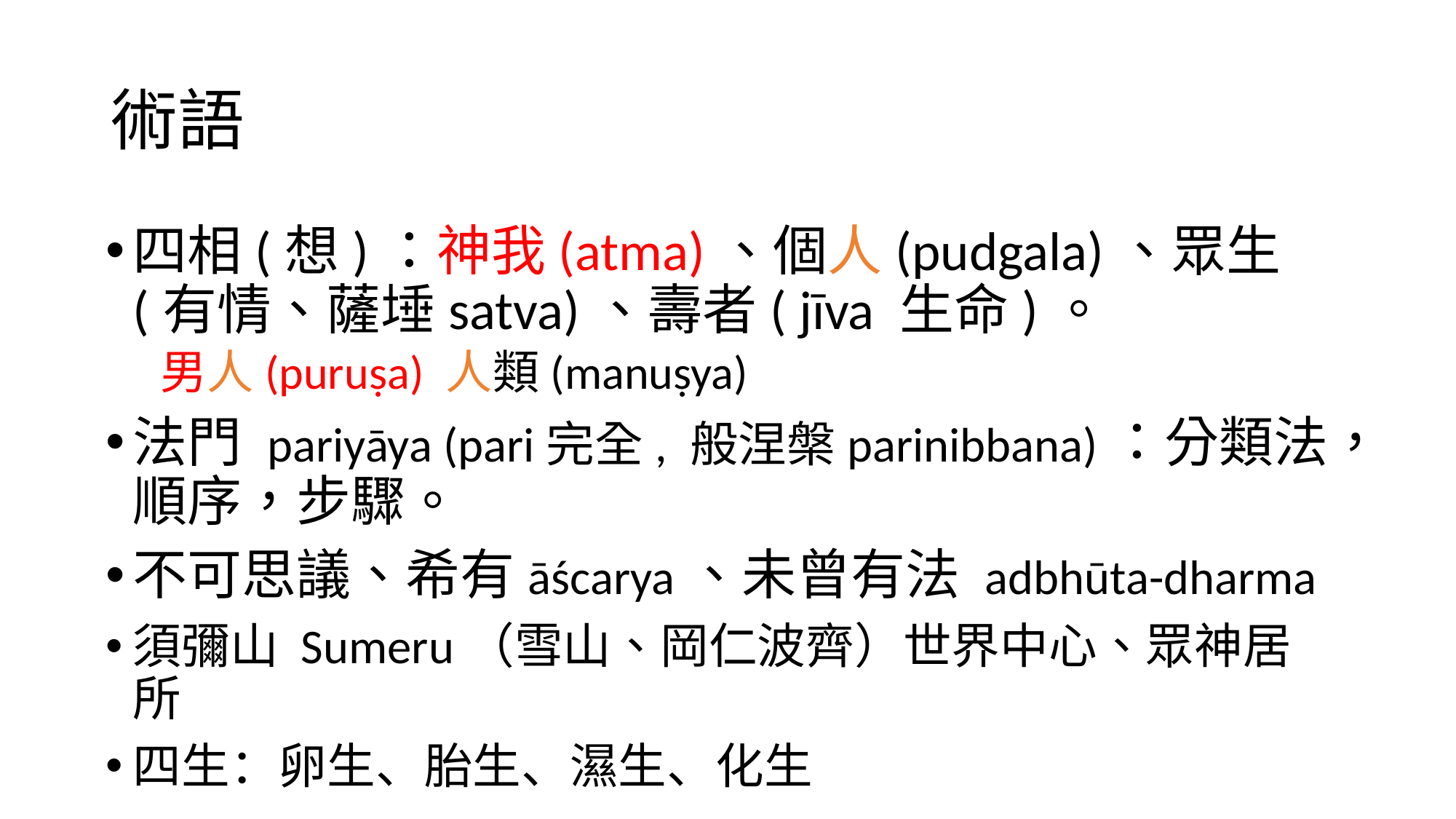

# 術語
四相(想)：神我(atma)、個人(pudgala)、眾生(有情、薩埵satva)、壽者( jīva 生命)。
男人(puruṣa) 人類(manuṣya)
法門 pariyāya (pari完全, 般涅槃parinibbana)：分類法，順序，步驟。
不可思議、希有āścarya、未曾有法 adbhūta-dharma
須彌山 Sumeru（雪山、岡仁波齊）世界中心、眾神居所
四生：卵生、胎生、濕生、化生